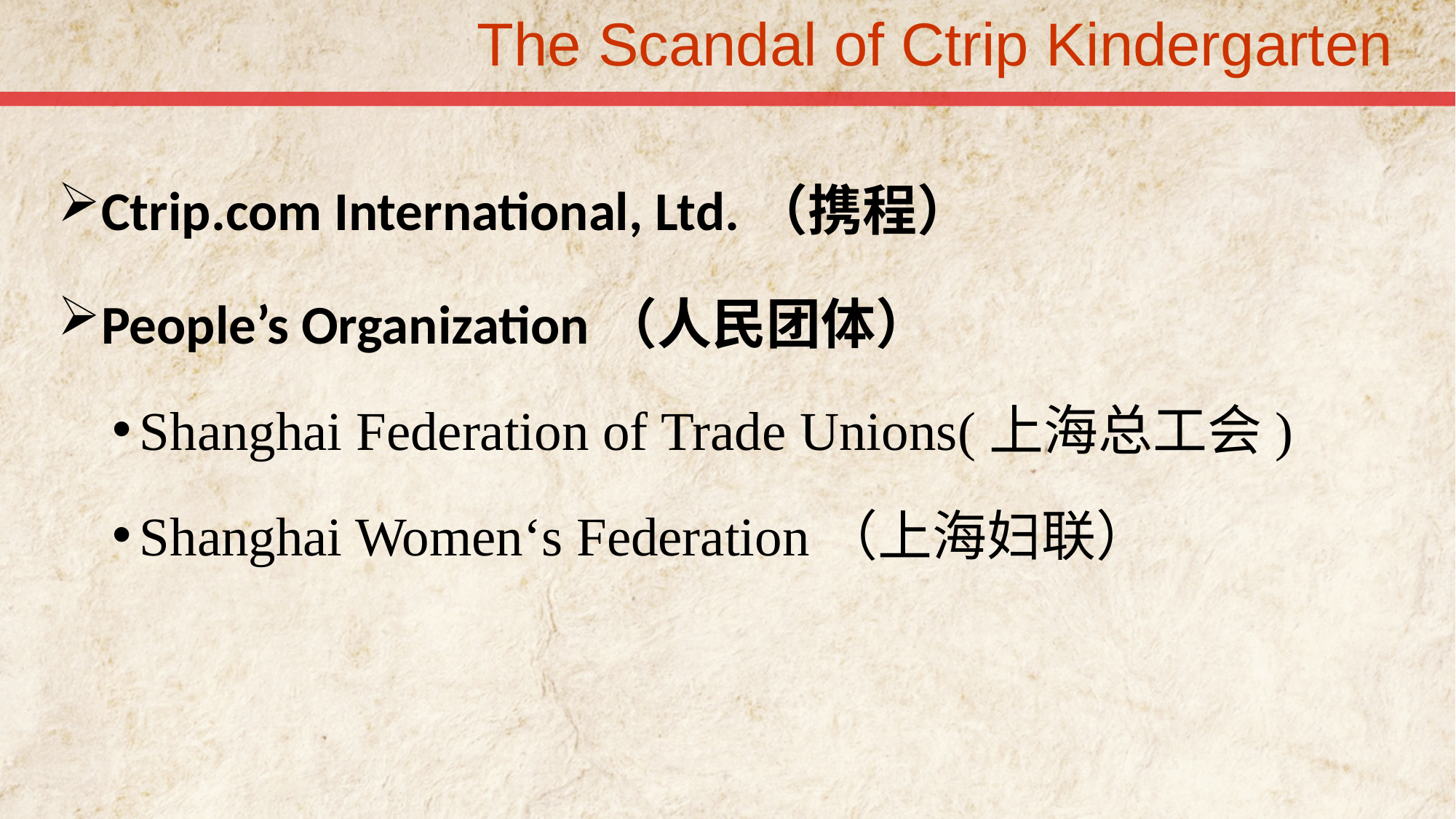

# The Scandal of Ctrip Kindergarten
Ctrip.com International, Ltd.（携程）
People’s Organization（人民团体）
Shanghai Federation of Trade Unions(上海总工会)
Shanghai Women‘s Federation（上海妇联）